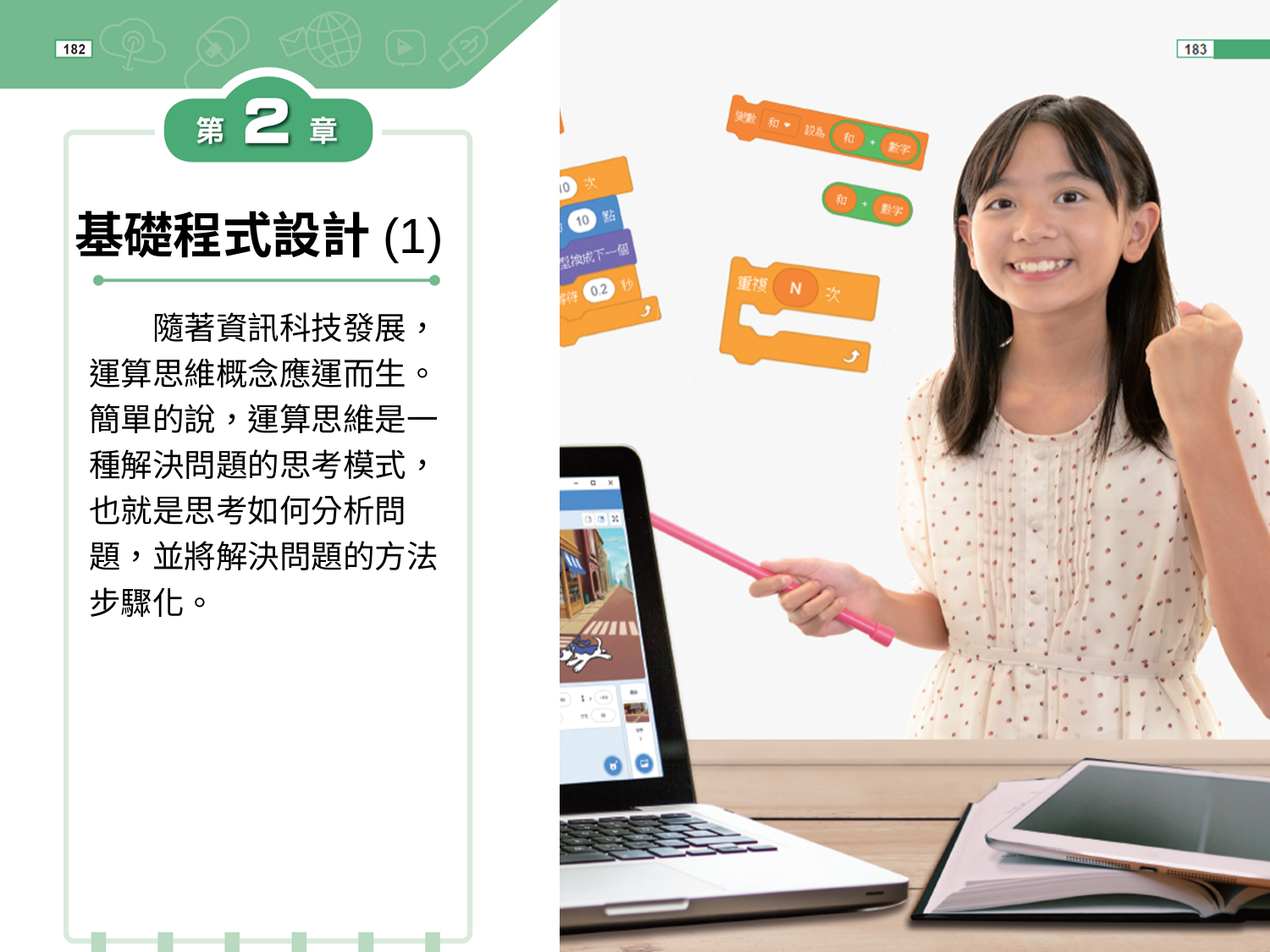

基礎程式設計(1)
　　隨著資訊科技發展，運算思維概念應運而生。簡單的說，運算思維是一種解決問題的思考模式，也就是思考如何分析問題，並將解決問題的方法步驟化。